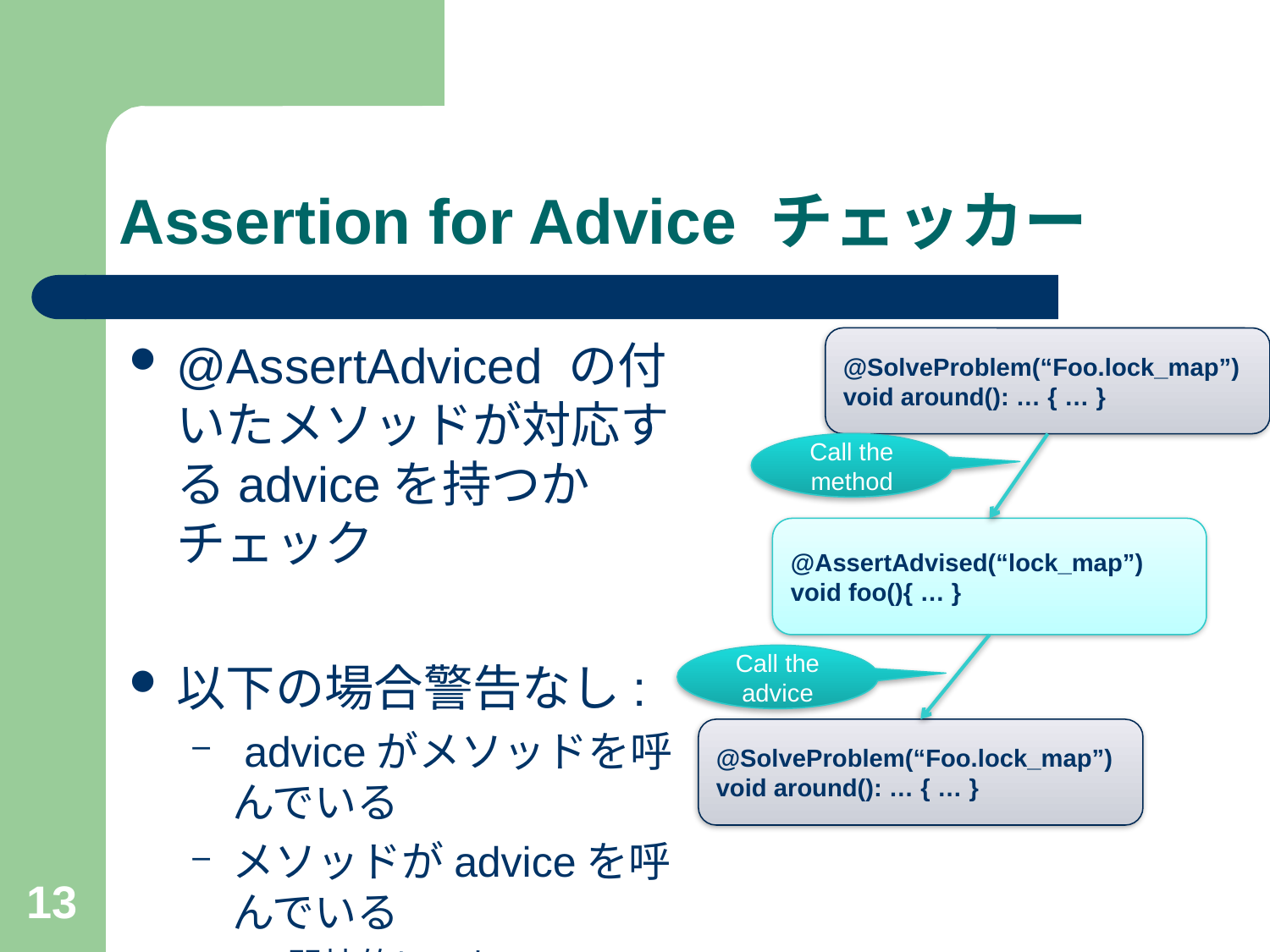

# Assertion for Advice チェッカー
@AssertAdviced の付いたメソッドが対応するadviceを持つかチェック

以下の場合警告なし:
 adviceがメソッドを呼んでいる
メソッドがadviceを呼んでいる
間接的にでもOK
@SolveProblem(“Foo.lock_map”)
void around(): … { … }
Call the method
@AssertAdvised(“lock_map”)
void foo(){ … }
Call the advice
@SolveProblem(“Foo.lock_map”)
void around(): … { … }
13